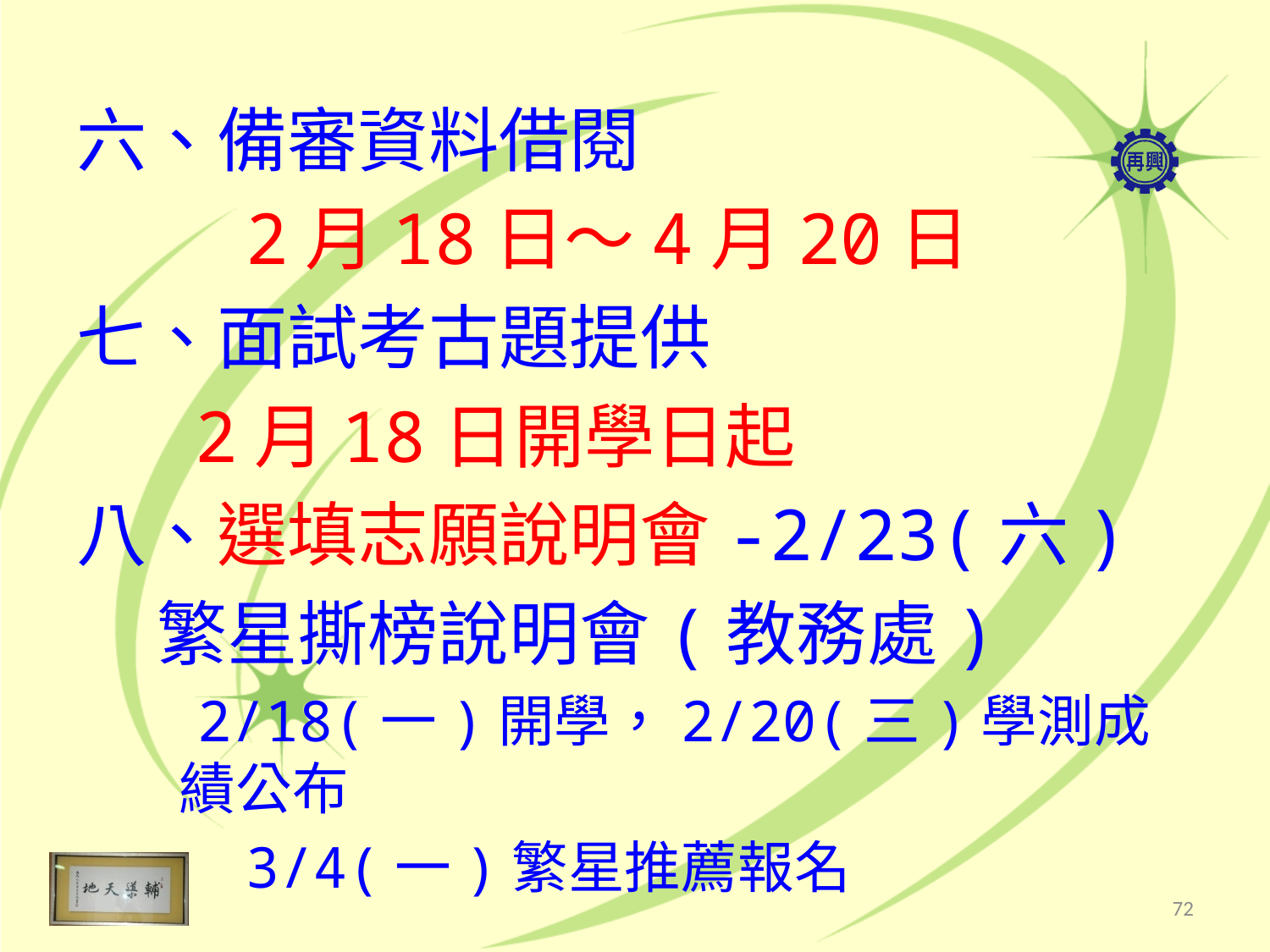

六、備審資料借閱
    2月18日～4月20日
七、面試考古題提供
　  2月18日開學日起
八、選填志願說明會-2/23(六)
    繁星撕榜說明會(教務處)
   　2/18(一)開學，2/20(三)學測成績公布
     3/4(一)繁星推薦報名

72